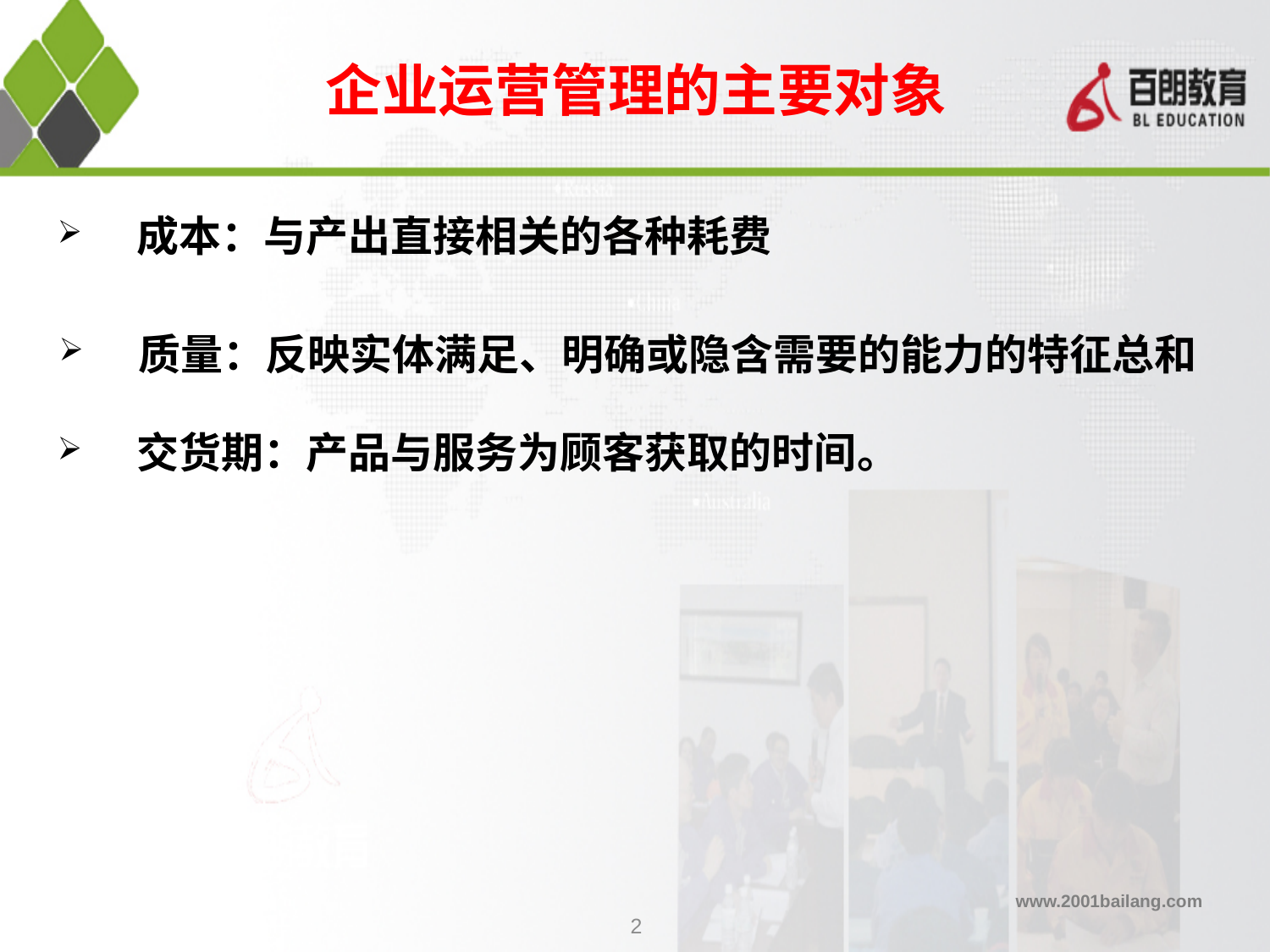

企业运营管理的主要对象
成本：与产出直接相关的各种耗费
质量：反映实体满足、明确或隐含需要的能力的特征总和
交货期：产品与服务为顾客获取的时间。
2